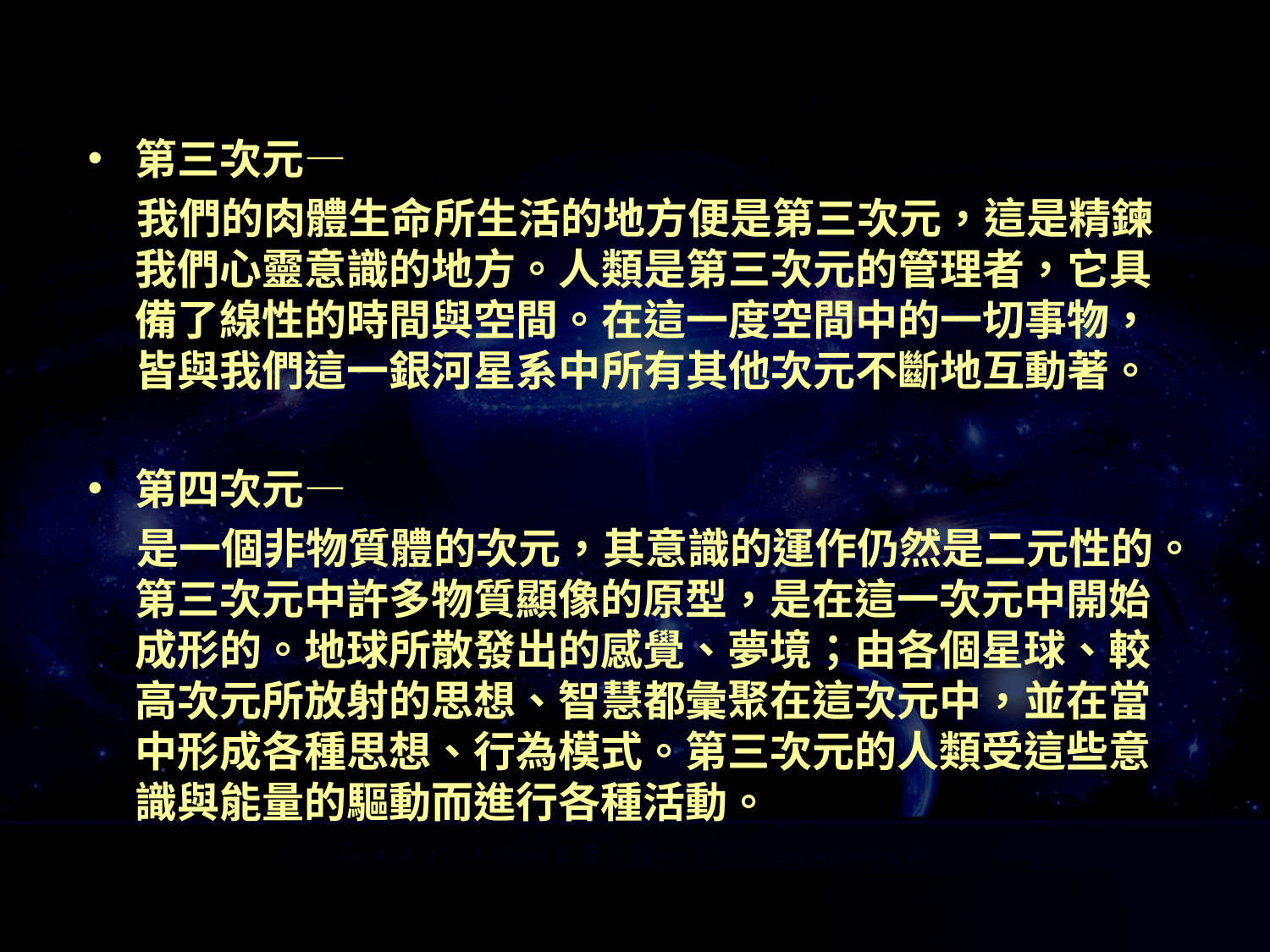

第三次元—
我們的肉體生命所生活的地方便是第三次元，這是精鍊我們心靈意識的地方。人類是第三次元的管理者，它具備了線性的時間與空間。在這一度空間中的一切事物，皆與我們這一銀河星系中所有其他次元不斷地互動著。

第四次元—
是一個非物質體的次元，其意識的運作仍然是二元性的。第三次元中許多物質顯像的原型，是在這一次元中開始成形的。地球所散發出的感覺、夢境；由各個星球、較高次元所放射的思想、智慧都彙聚在這次元中，並在當中形成各種思想、行為模式。第三次元的人類受這些意識與能量的驅動而進行各種活動。